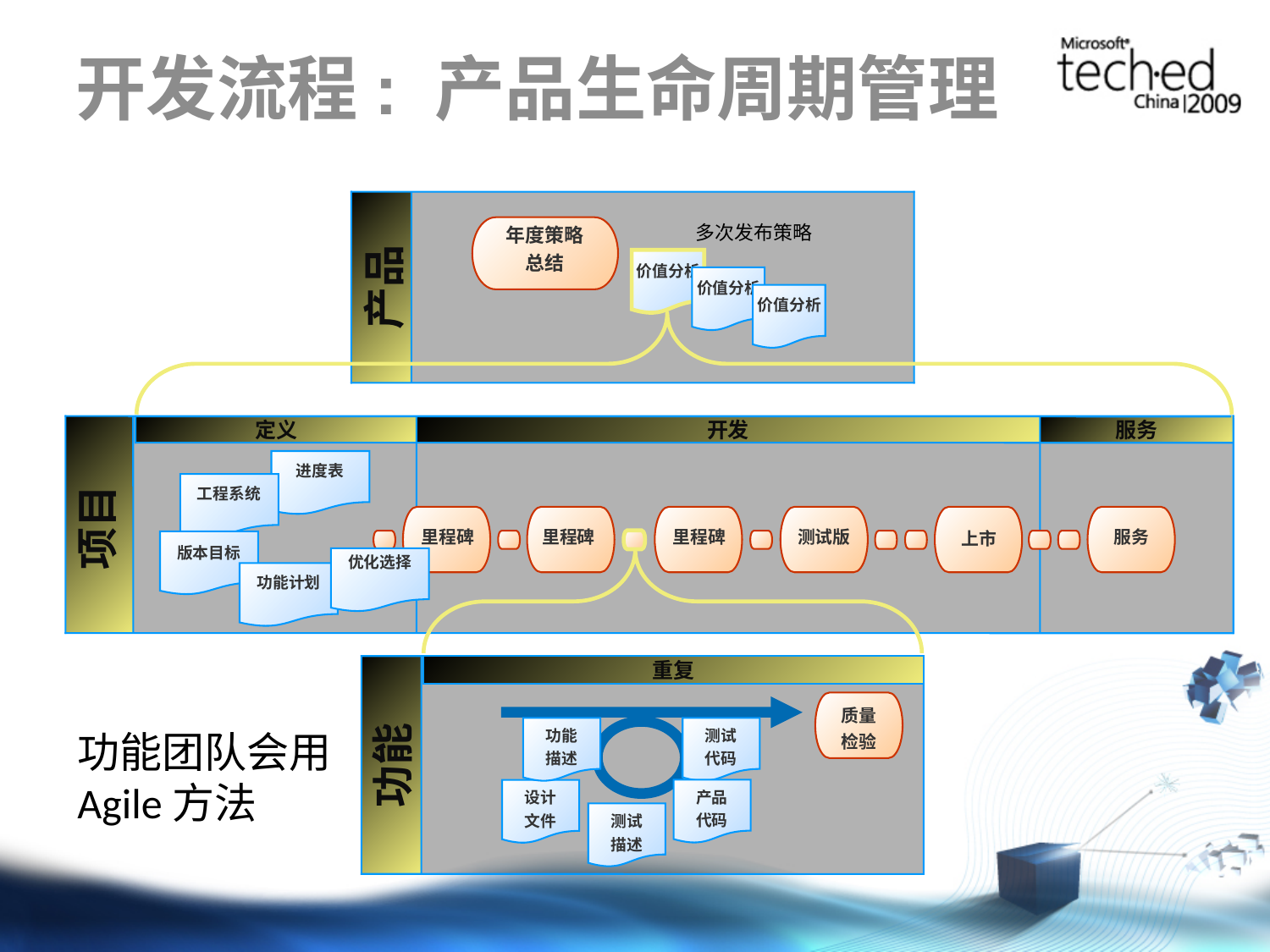

# 开发流程: 产品生命周期管理

多次发布策略
年度策略
总结

产品
价值分析

价值分析

价值分析

开发

服务

定义

进度表

工程系统
项目

里程碑
里程碑
里程碑
测试版
上市
服务

版本目标

优化选择

功能计划

重复

质量
检验

功能
描述
测试
代码
功能

产品
代码
设计
文件

测试
描述

功能团队会用
Agile方法